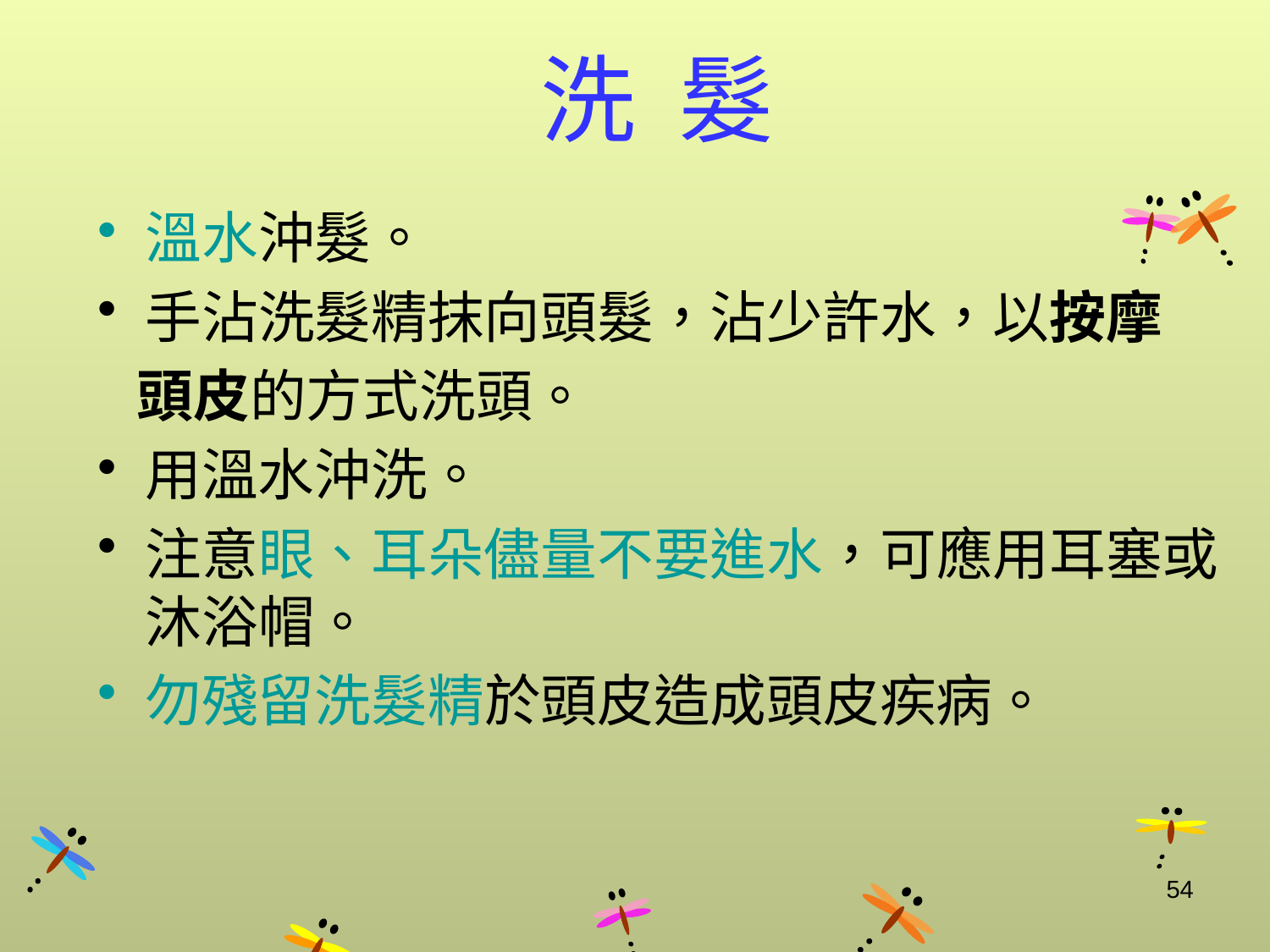

# 洗  髮
溫水沖髮。
手沾洗髮精抹向頭髮，沾少許水，以按摩
  頭皮的方式洗頭。
用溫水沖洗。
注意眼、耳朵儘量不要進水，可應用耳塞或沐浴帽。
勿殘留洗髮精於頭皮造成頭皮疾病。
54